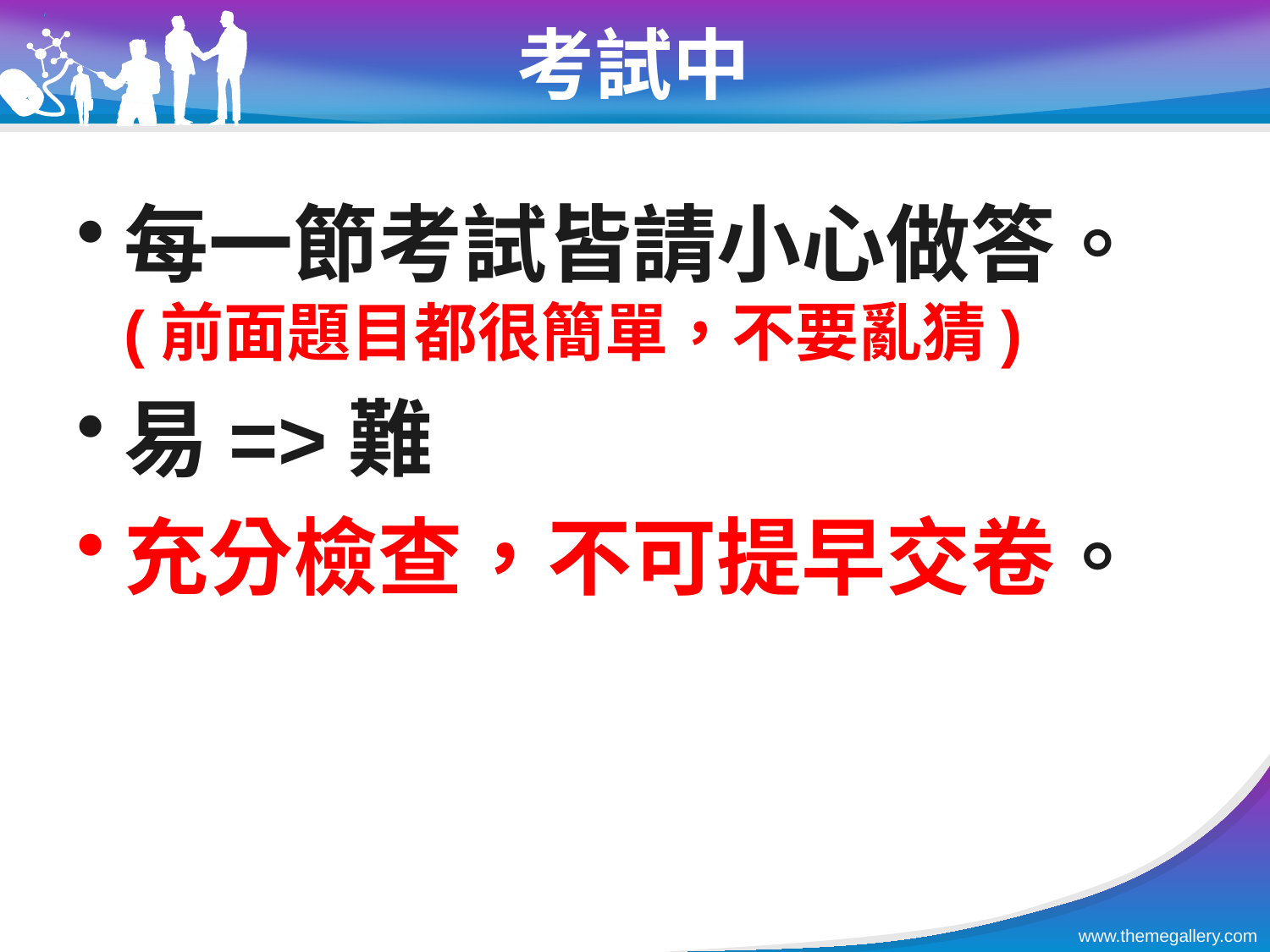

# 考試中
每一節考試皆請小心做答。(前面題目都很簡單，不要亂猜)
易=>難
充分檢查，不可提早交卷。